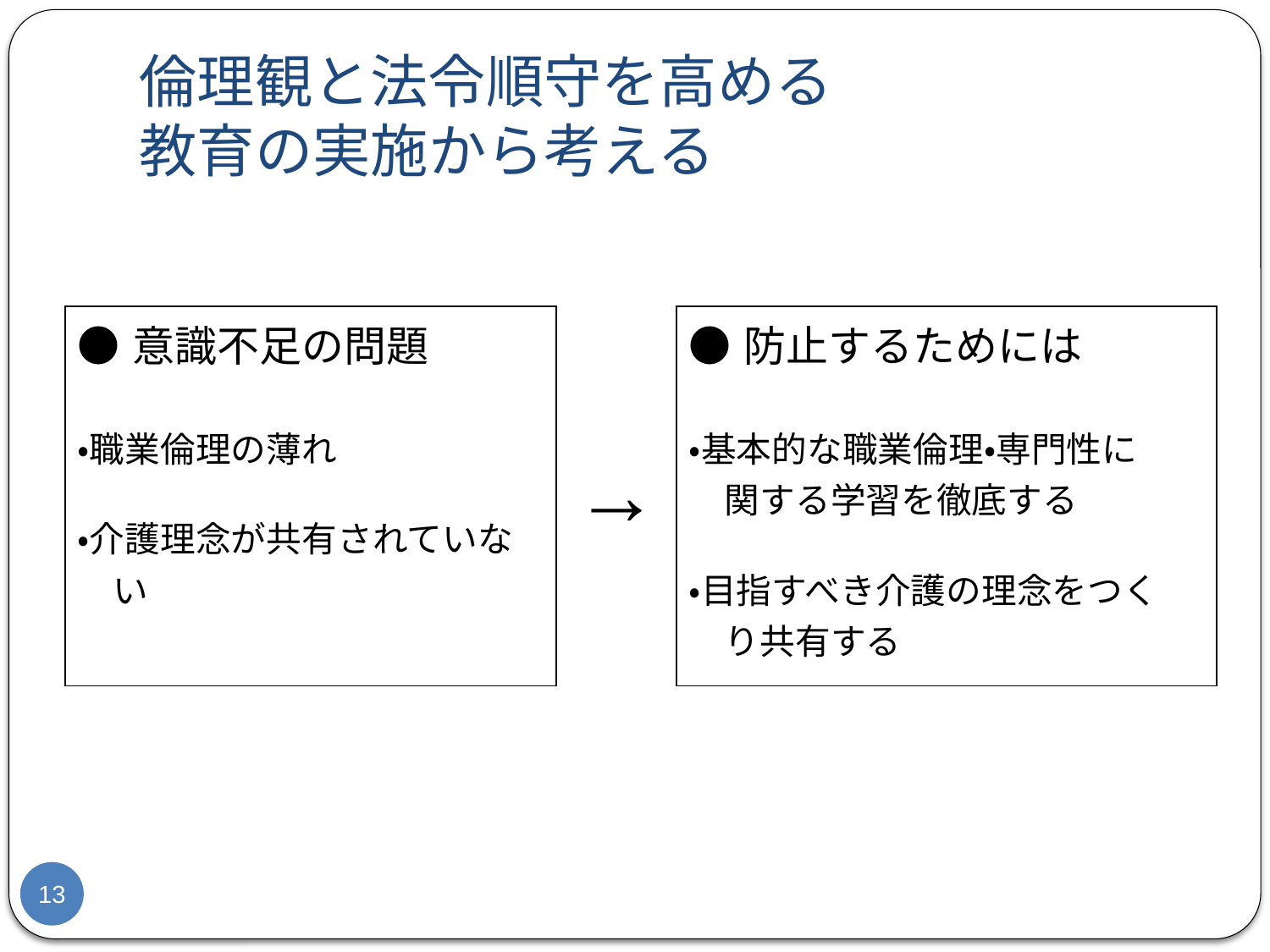

# 倫理観と法令順守を高める 教育の実施から考える
| ●意識不足の問題 ・職業倫理の薄れ ・介護理念が共有されていな 　い | → | ●防止するためには ・基本的な職業倫理・専門性に 　関する学習を徹底する ・目指すべき介護の理念をつく 　り共有する |
| --- | --- | --- |
13